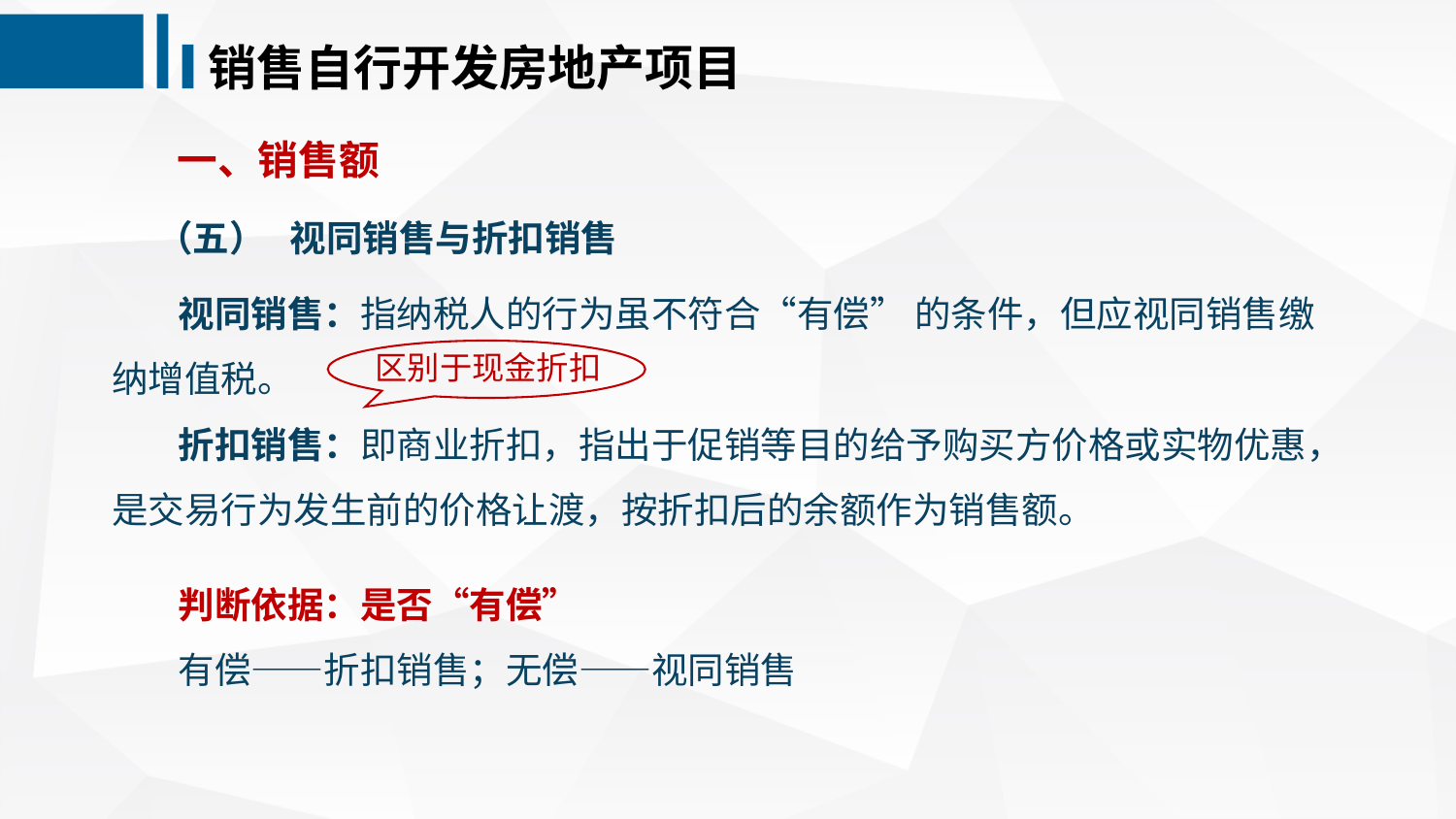

销售自行开发房地产项目
      一、销售额
     （五）   视同销售与折扣销售
        视同销售：指纳税人的行为虽不符合“有偿” 的条件，但应视同销售缴纳增值税。
        折扣销售：即商业折扣，指出于促销等目的给予购买方价格或实物优惠，是交易行为发生前的价格让渡，按折扣后的余额作为销售额。

       判断依据：是否“有偿”
       有偿——折扣销售；无偿——视同销售
区别于现金折扣

23